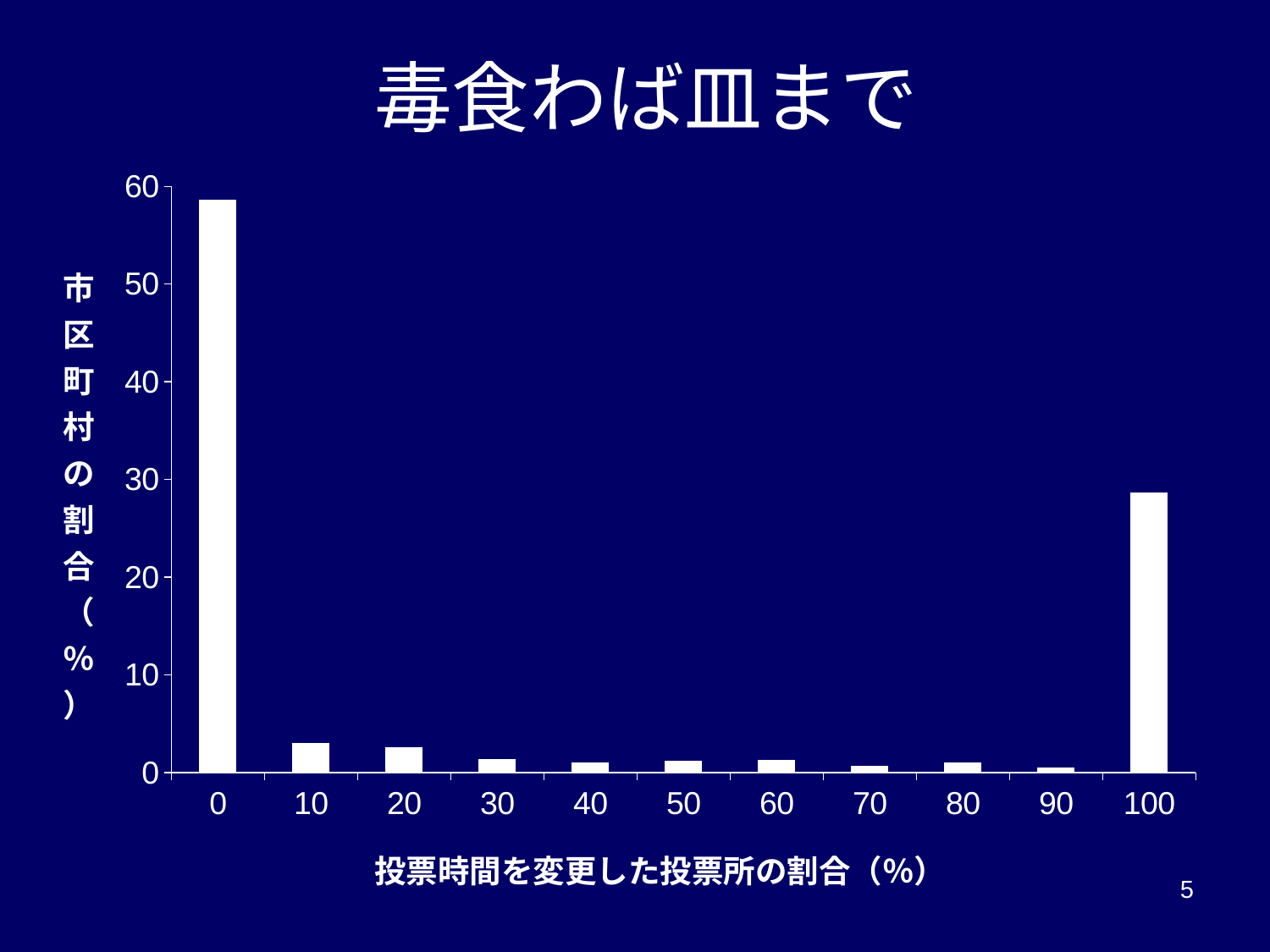

# 毒食わば皿まで

### Chart

| Category | 系列 1 |
|---|---|
| 0 | 58.6 |
| 10 | 3.0 |
| 20 | 2.6 |
| 30 | 1.4 |
| 40 | 1.0 |
| 50 | 1.2 |
| 60 | 1.3 |
| 70 | 0.7 |
| 80 | 1.0 |
| 90 | 0.5 |
| 100 | 28.7 |
5